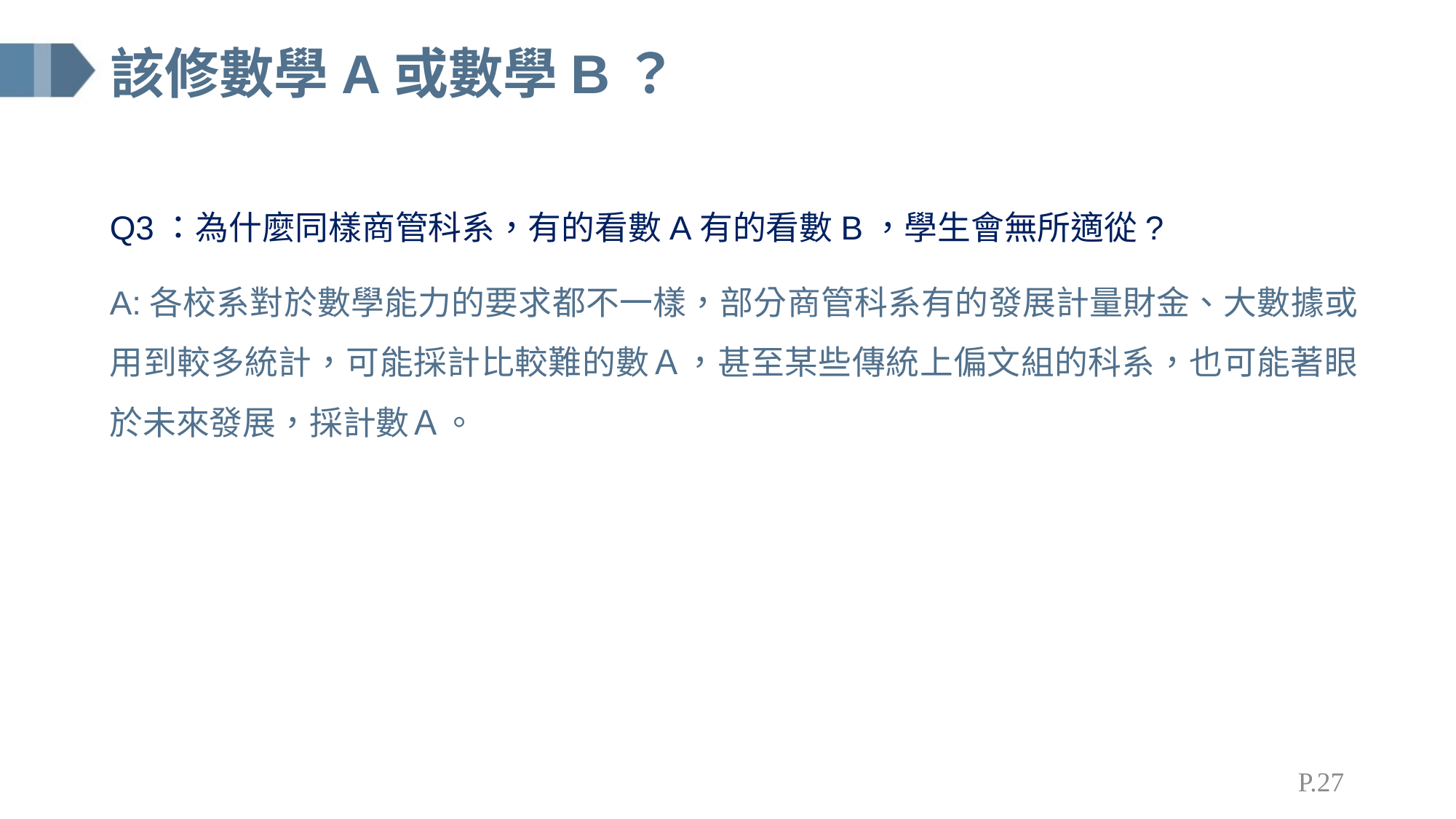

# 該修數學A或數學B？
Q3：為什麼同樣商管科系，有的看數A有的看數B，學生會無所適從?
A:各校系對於數學能力的要求都不一樣，部分商管科系有的發展計量財金、大數據或用到較多統計，可能採計比較難的數Ａ，甚至某些傳統上偏文組的科系，也可能著眼於未來發展，採計數Ａ。

P.27